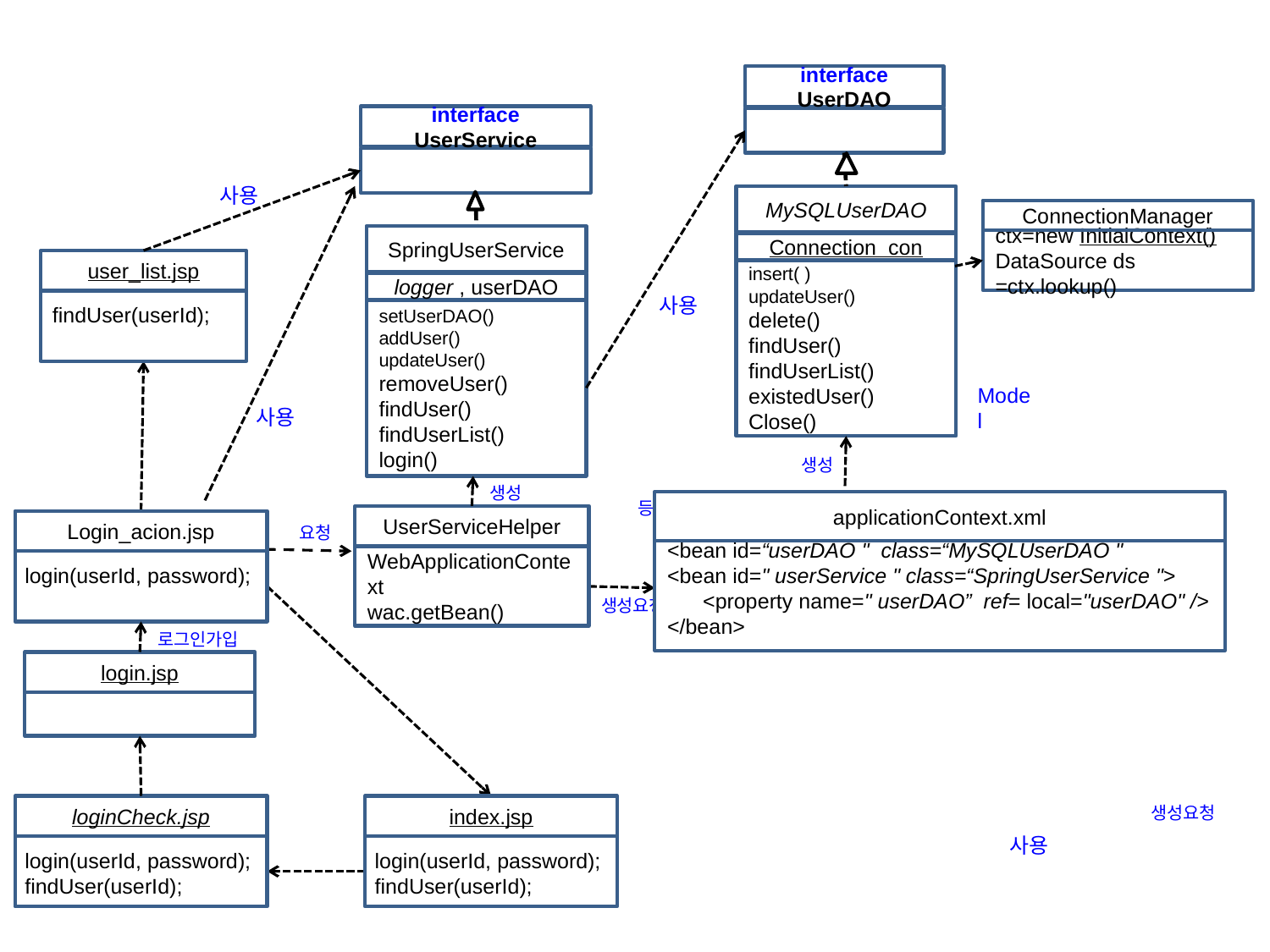

interface UserDAO

interface UserService

사용
MySQLUserDAO
Connection  con
insert( )
updateUser()
delete()
findUser()
findUserList()
existedUser()
Close()

ConnectionManager
ctx=new InitialContext()
DataSource ds =ctx.lookup()
SpringUserService
logger , userDAO
setUserDAO()
addUser()
updateUser()
removeUser()
findUser()
findUserList()
login()
user_list.jsp

findUser(userId);
사용
Model
사용
생성
생성
등록
applicationContext.xml
<bean id=“userDAO "  class=“MySQLUserDAO "
<bean id=" userService " class=“SpringUserService ">
      <property name=" userDAO”  ref= local="userDAO" />
</bean>
UserServiceHelper
WebApplicationContext
wac.getBean()
Login_acion.jsp

login(userId, password);
요청
생성
생성요청
로그인가입
login.jsp

loginCheck.jsp

login(userId, password);
findUser(userId);
index.jsp

login(userId, password);
findUser(userId);
생성요청
사용